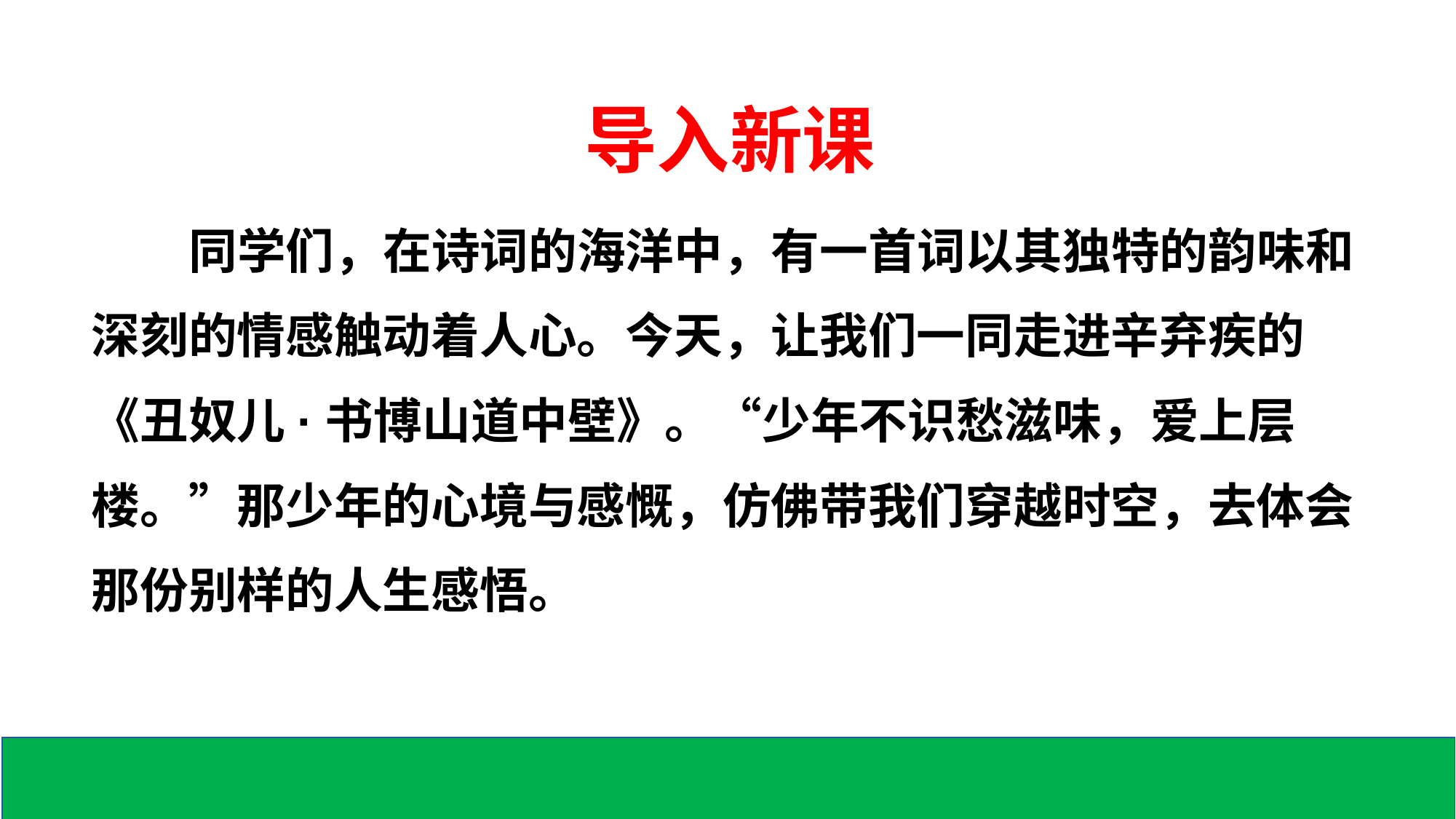

导入新课
         同学们，在诗词的海洋中，有一首词以其独特的韵味和深刻的情感触动着人心。今天，让我们一同走进辛弃疾的《丑奴儿·书博山道中壁》。“少年不识愁滋味，爱上层楼。”那少年的心境与感慨，仿佛带我们穿越时空，去体会那份别样的人生感悟。